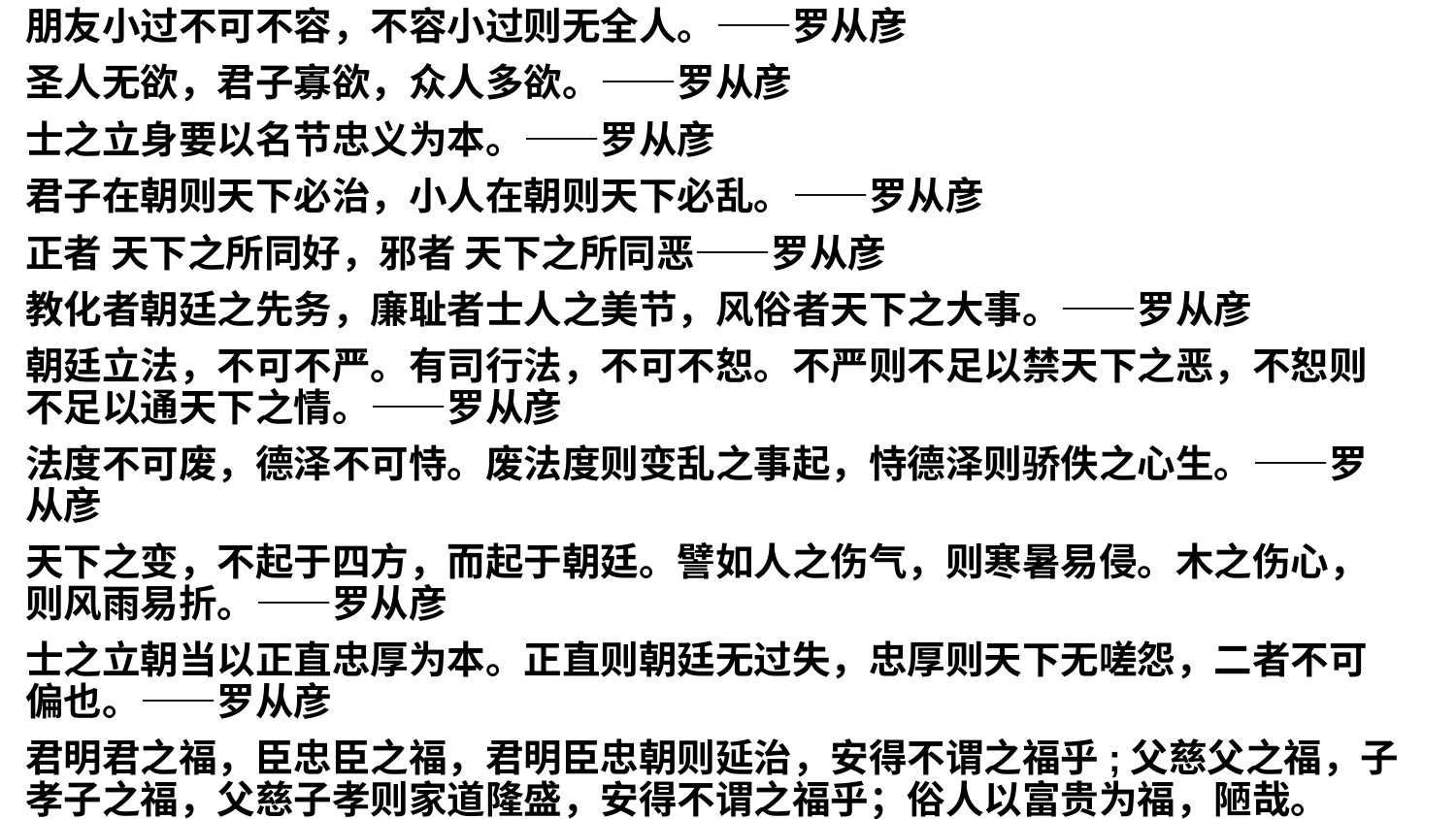

朋友小过不可不容，不容小过则无全人。——罗从彦
圣人无欲，君子寡欲，众人多欲。——罗从彦
士之立身要以名节忠义为本。——罗从彦
君子在朝则天下必治，小人在朝则天下必乱。——罗从彦
正者 天下之所同好，邪者 天下之所同恶——罗从彦
教化者朝廷之先务，廉耻者士人之美节，风俗者天下之大事。——罗从彦
朝廷立法，不可不严。有司行法，不可不恕。不严则不足以禁天下之恶，不恕则不足以通天下之情。——罗从彦
法度不可废，德泽不可恃。废法度则变乱之事起，恃德泽则骄佚之心生。——罗从彦
天下之变，不起于四方，而起于朝廷。譬如人之伤气，则寒暑易侵。木之伤心，则风雨易折。——罗从彦
士之立朝当以正直忠厚为本。正直则朝廷无过失，忠厚则天下无嗟怨，二者不可偏也。——罗从彦
君明君之福，臣忠臣之福，君明臣忠朝则延治，安得不谓之福乎;父慈父之福，子孝子之福，父慈子孝则家道隆盛，安得不谓之福乎；俗人以富贵为福，陋哉。